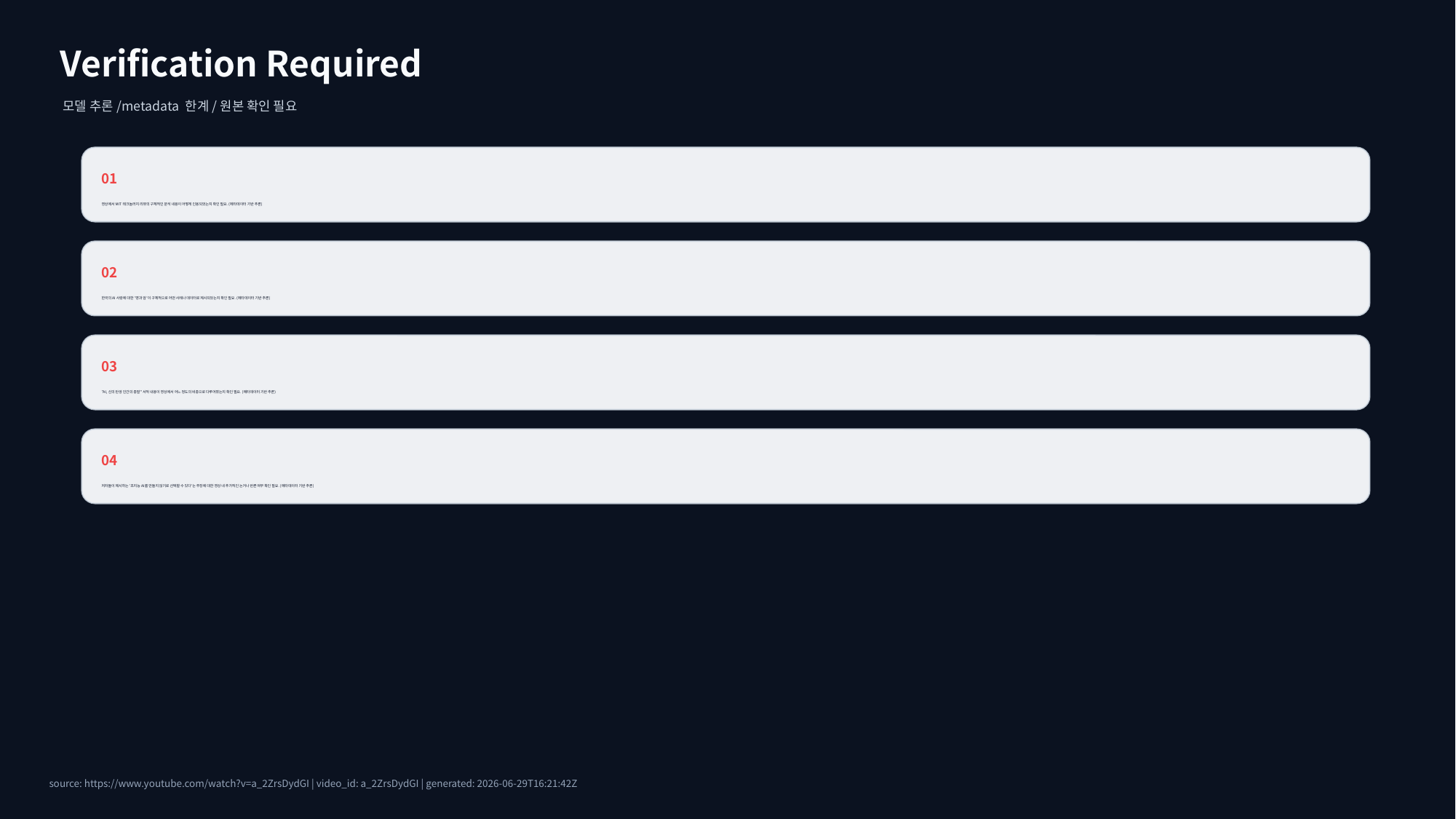

Verification Required
모델 추론/metadata 한계/원본 확인 필요

01
영상에서 MIT 테크놀러지 리뷰의 구체적인 분석 내용이 어떻게 인용되었는지 확인 필요. (메타데이터 기반 추론)

02
한국의 AI 사랑에 대한 '명과 암'이 구체적으로 어떤 사례나 데이터로 제시되었는지 확인 필요. (메타데이터 기반 추론)

03
"AI, 신의 탄생 인간의 종말" 서적 내용이 영상에서 어느 정도의 비중으로 다루어졌는지 확인 필요. (메타데이터 기반 추론)

04
저자들이 제시하는 '초지능 AI를 만들지 않기로 선택할 수 있다'는 주장에 대한 영상 내 추가적인 논거나 반론 여부 확인 필요. (메타데이터 기반 추론)
source: https://www.youtube.com/watch?v=a_2ZrsDydGI | video_id: a_2ZrsDydGI | generated: 2026-06-29T16:21:42Z